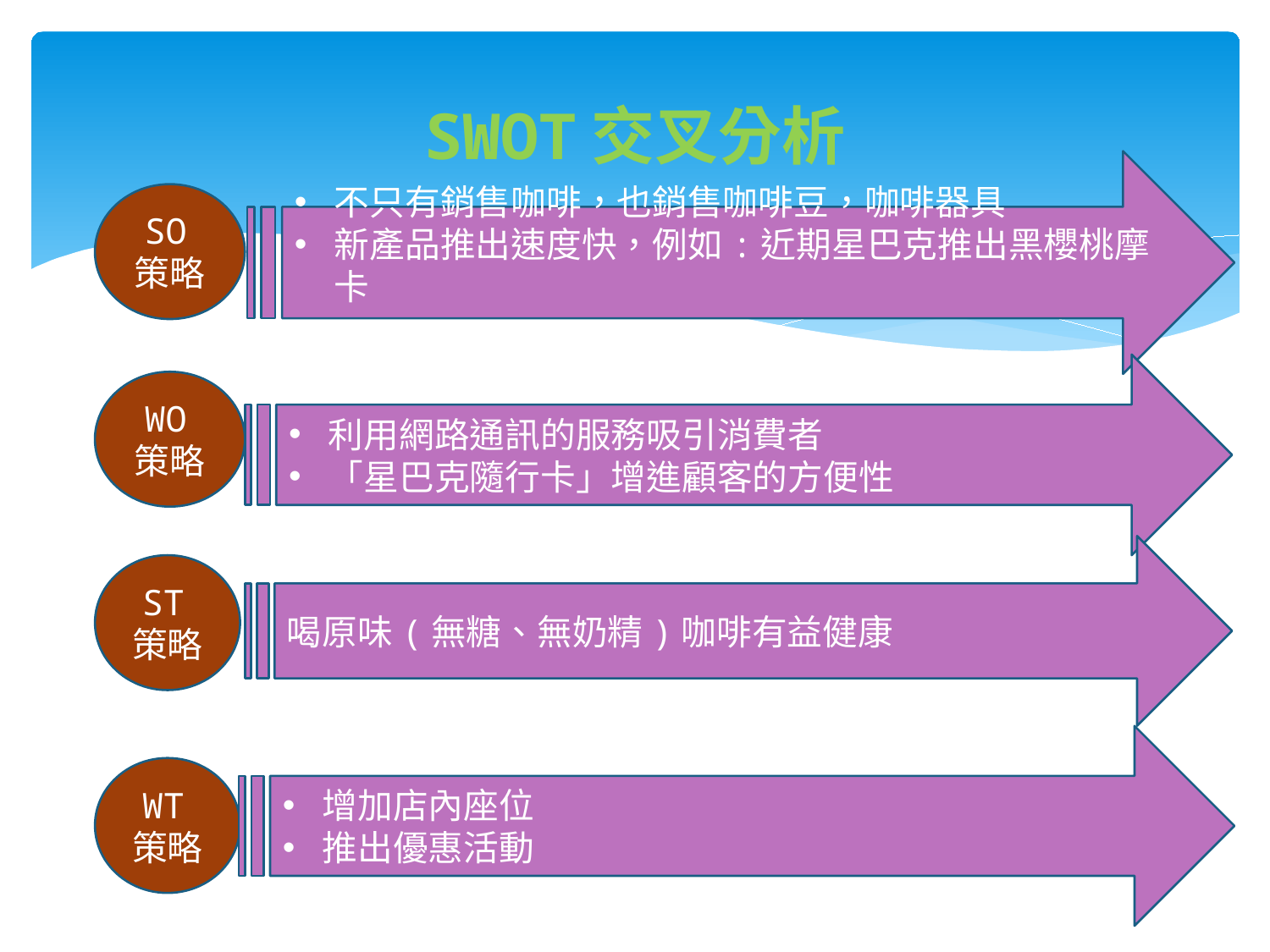

# SWOT交叉分析
不只有銷售咖啡，也銷售咖啡豆，咖啡器具
新產品推出速度快，例如:近期星巴克推出黑櫻桃摩卡

SO策略
利用網路通訊的服務吸引消費者
「星巴克隨行卡」增進顧客的方便性
WO策略
喝原味(無糖、無奶精)咖啡有益健康
ST策略
增加店內座位
推出優惠活動
WT策略